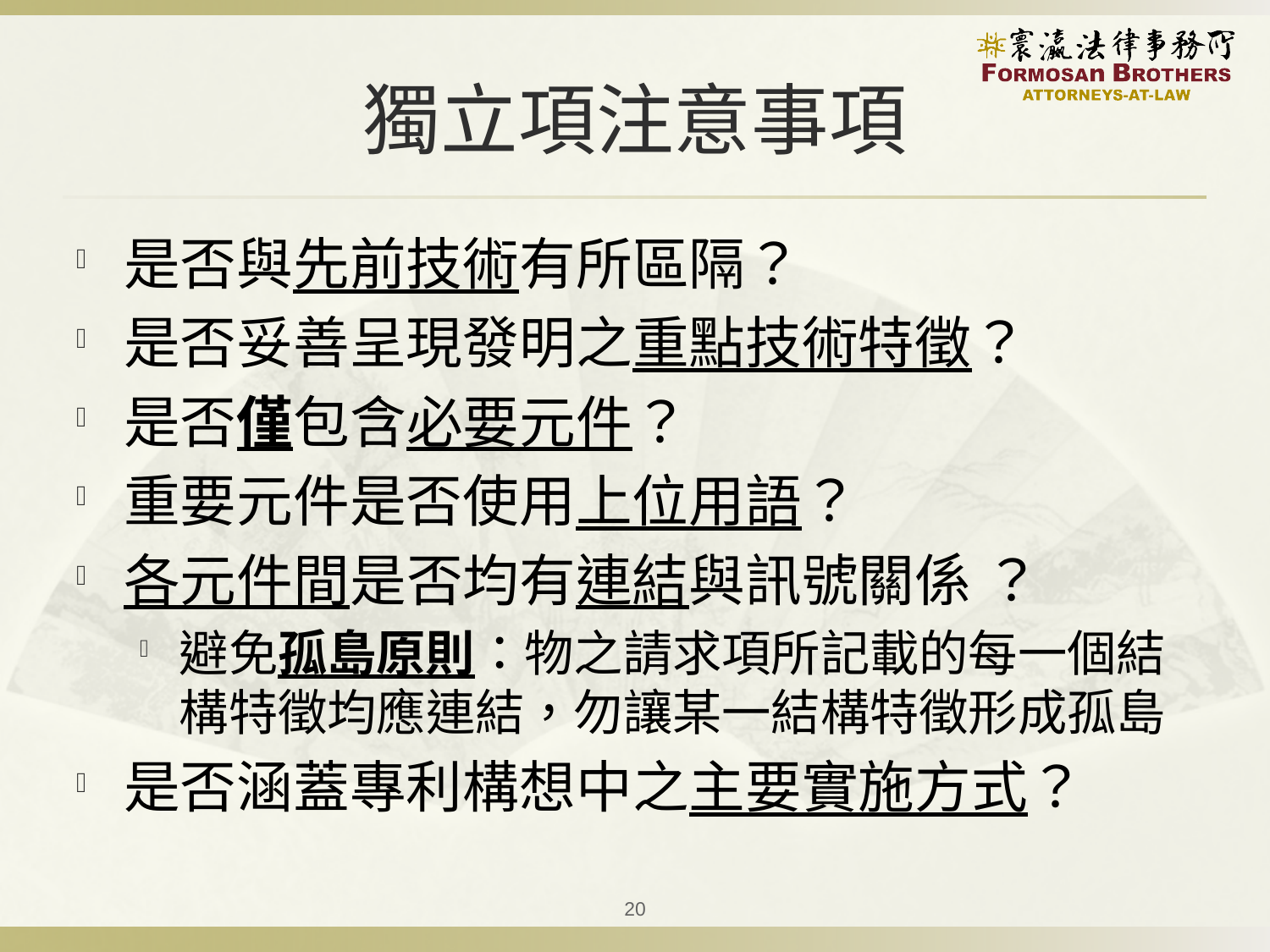

# 獨立項注意事項
是否與先前技術有所區隔？
是否妥善呈現發明之重點技術特徵？
是否僅包含必要元件？
重要元件是否使用上位用語？
各元件間是否均有連結與訊號關係 ？
避免孤島原則：物之請求項所記載的每一個結構特徵均應連結，勿讓某一結構特徵形成孤島
是否涵蓋專利構想中之主要實施方式？

20